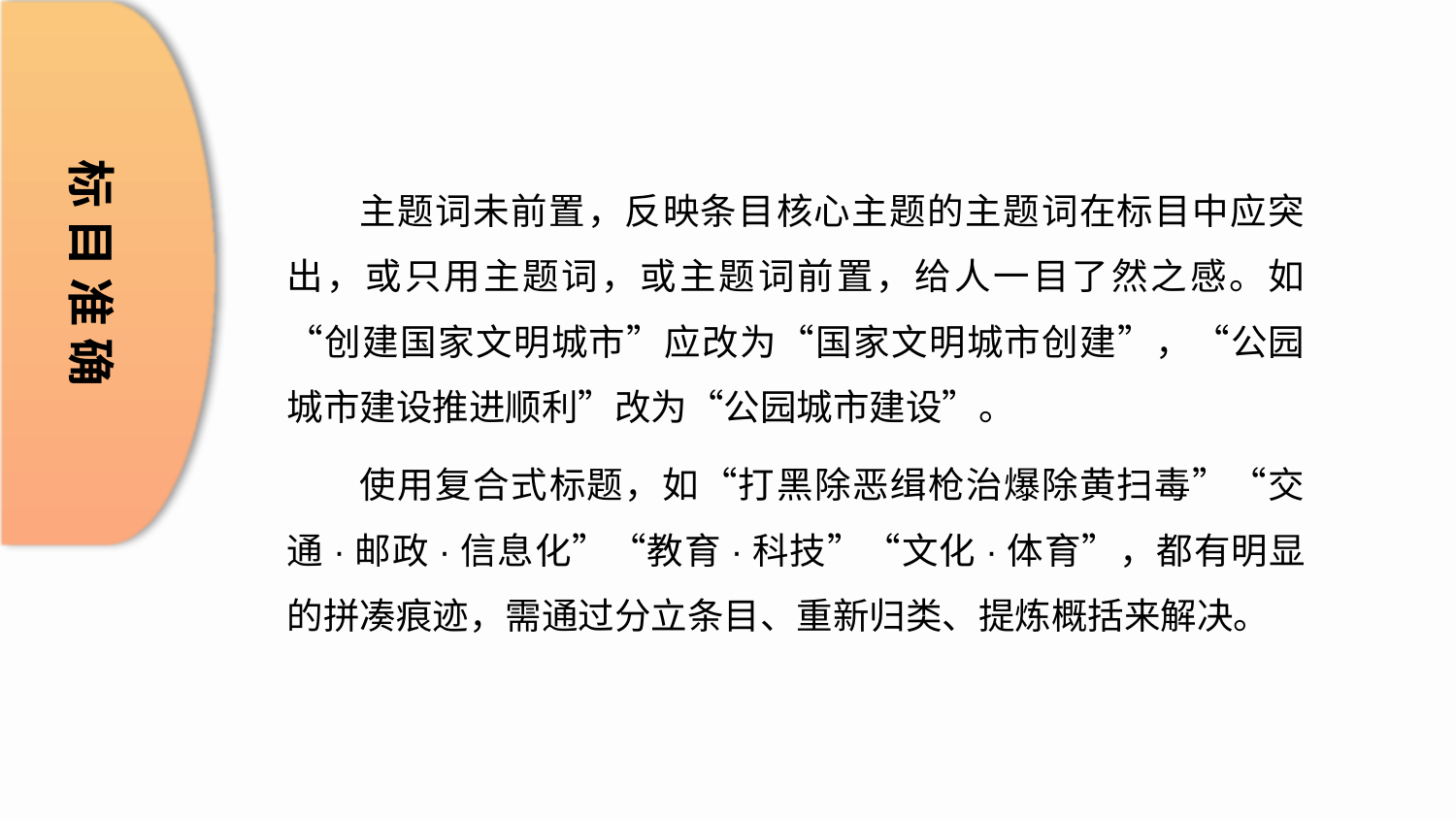

标 目 准 确
主题词未前置，反映条目核心主题的主题词在标目中应突出，或只用主题词，或主题词前置，给人一目了然之感。如“创建国家文明城市”应改为“国家文明城市创建”，“公园城市建设推进顺利”改为“公园城市建设”。
使用复合式标题，如“打黑除恶缉枪治爆除黄扫毒”“交通·邮政·信息化”“教育·科技”“文化·体育”，都有明显的拼凑痕迹，需通过分立条目、重新归类、提炼概括来解决。